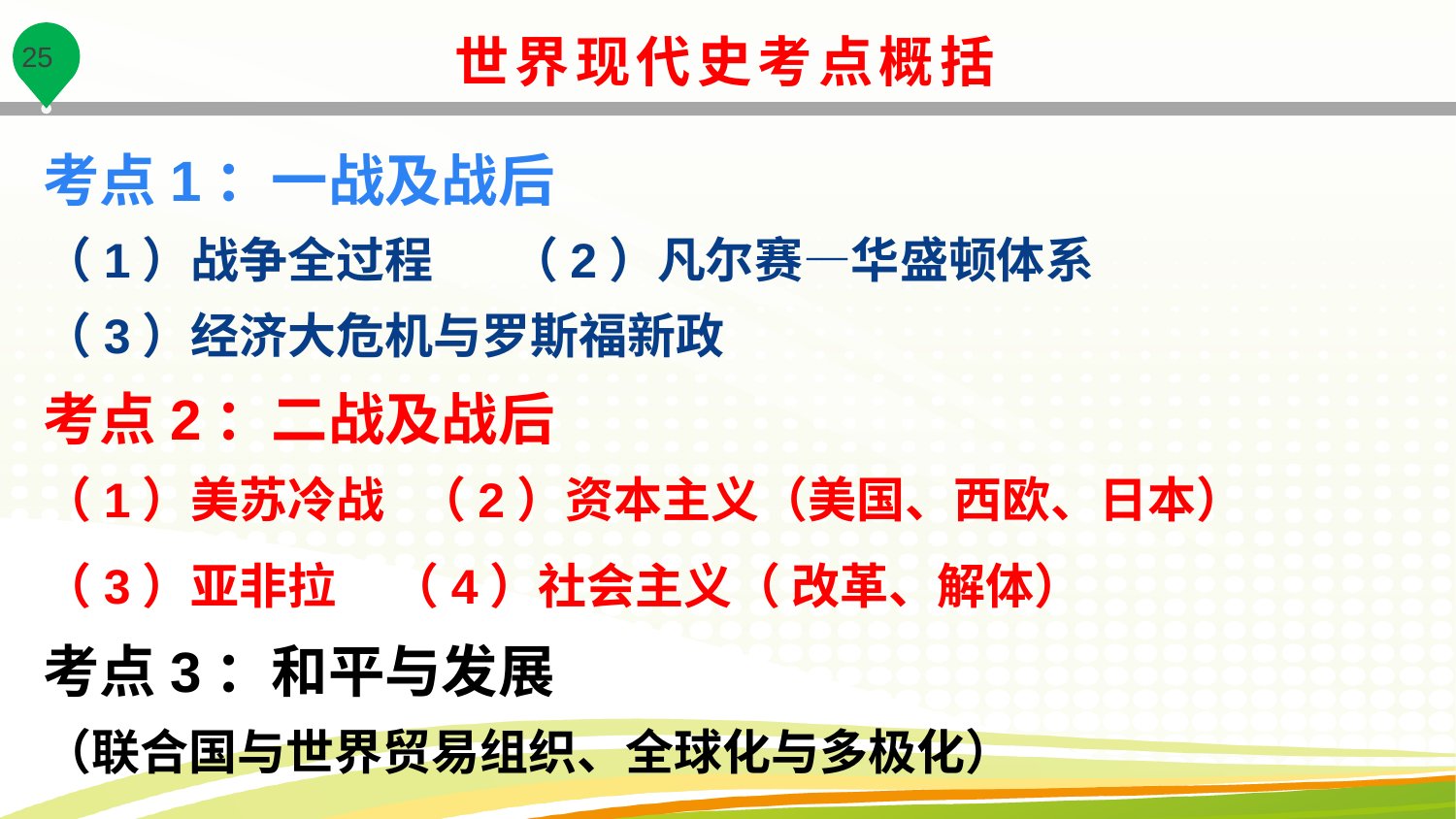

世界现代史考点概括

考点1：一战及战后
（1）战争全过程       （2）凡尔赛—华盛顿体系
（3）经济大危机与罗斯福新政
考点2：二战及战后
（1）美苏冷战   （2）资本主义（美国、西欧、日本）
（3）亚非拉     （4）社会主义（ 改革、解体）
考点3：和平与发展
（联合国与世界贸易组织、全球化与多极化）